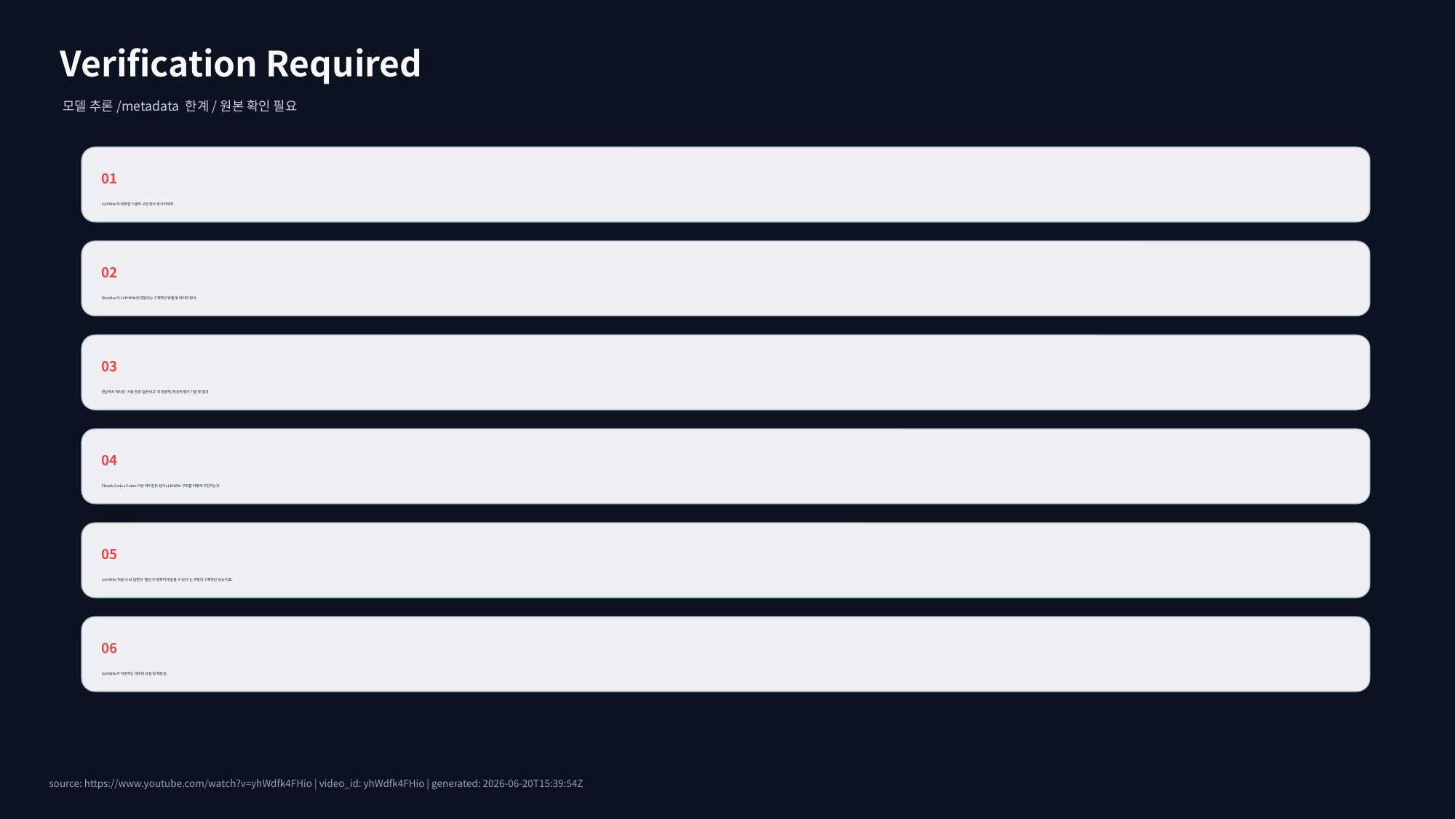

Verification Required
모델 추론/metadata 한계/원본 확인 필요

01
LLM Wiki의 정확한 기술적 구현 방식 및 아키텍처.

02
Obsidian이 LLM Wiki와 연동되는 구체적인 방법 및 데이터 형식.

03
영상에서 제시된 '사용 전후 답변 비교'의 정량적/정성적 평가 기준 및 결과.

04
Claude Code x Codex 기반 에이전트 팀이 LLM Wiki 구조를 어떻게 구현하는지.

05
LLM Wiki 적용 시 AI 답변의 '훨씬 더 정확하게 일할 수 있다'는 주장의 구체적인 성능 지표.

06
LLM Wiki가 지원하는 데이터 유형 및 확장성.
source: https://www.youtube.com/watch?v=yhWdfk4FHio | video_id: yhWdfk4FHio | generated: 2026-06-20T15:39:54Z